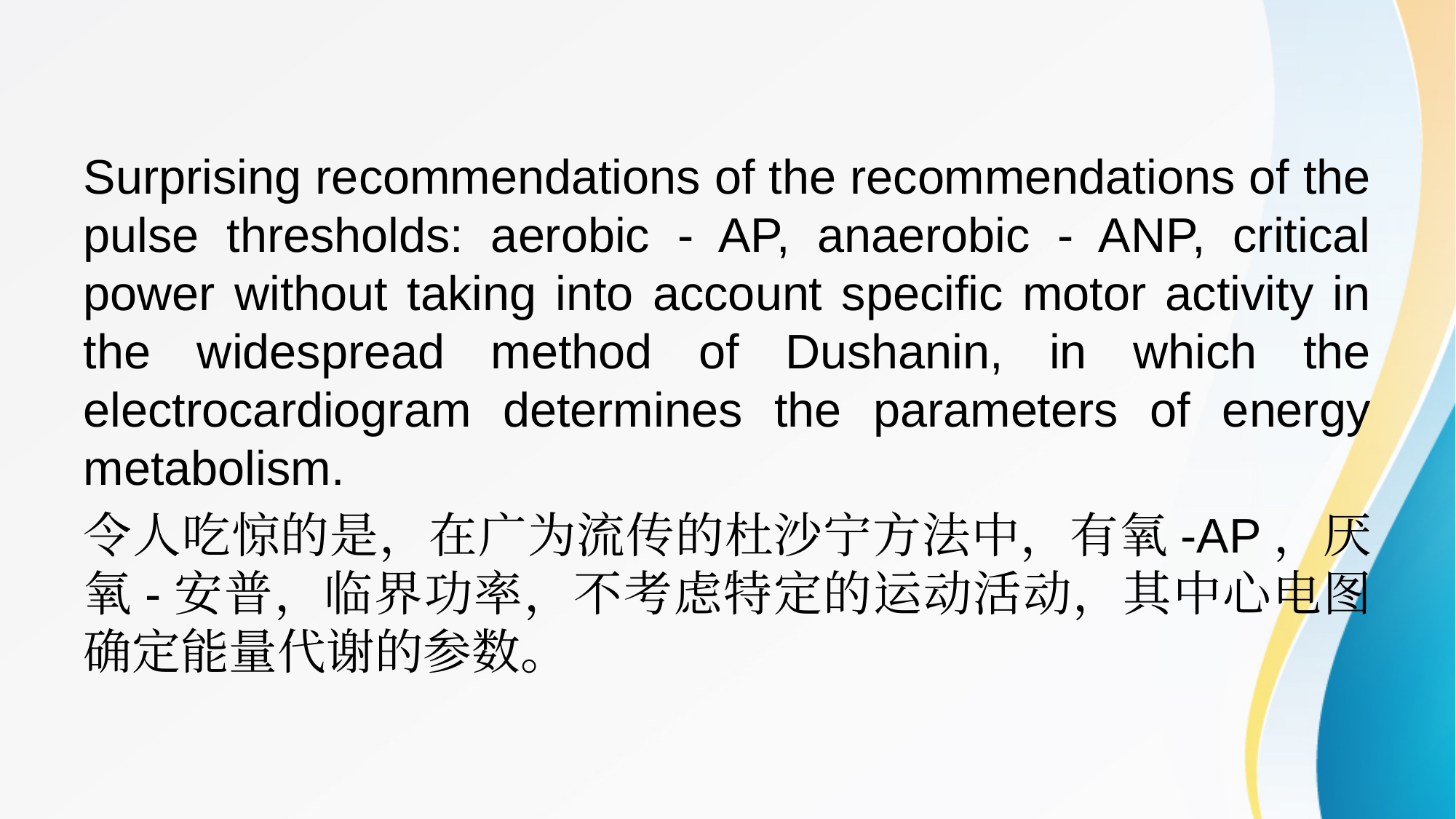

Surprising recommendations of the recommendations of the pulse thresholds: aerobic - AP, anaerobic - ANP, critical power without taking into account specific motor activity in the widespread method of Dushanin, in which the electrocardiogram determines the parameters of energy metabolism.
令人吃惊的是，在广为流传的杜沙宁方法中，有氧-AP，厌氧-安普，临界功率，不考虑特定的运动活动，其中心电图确定能量代谢的参数。